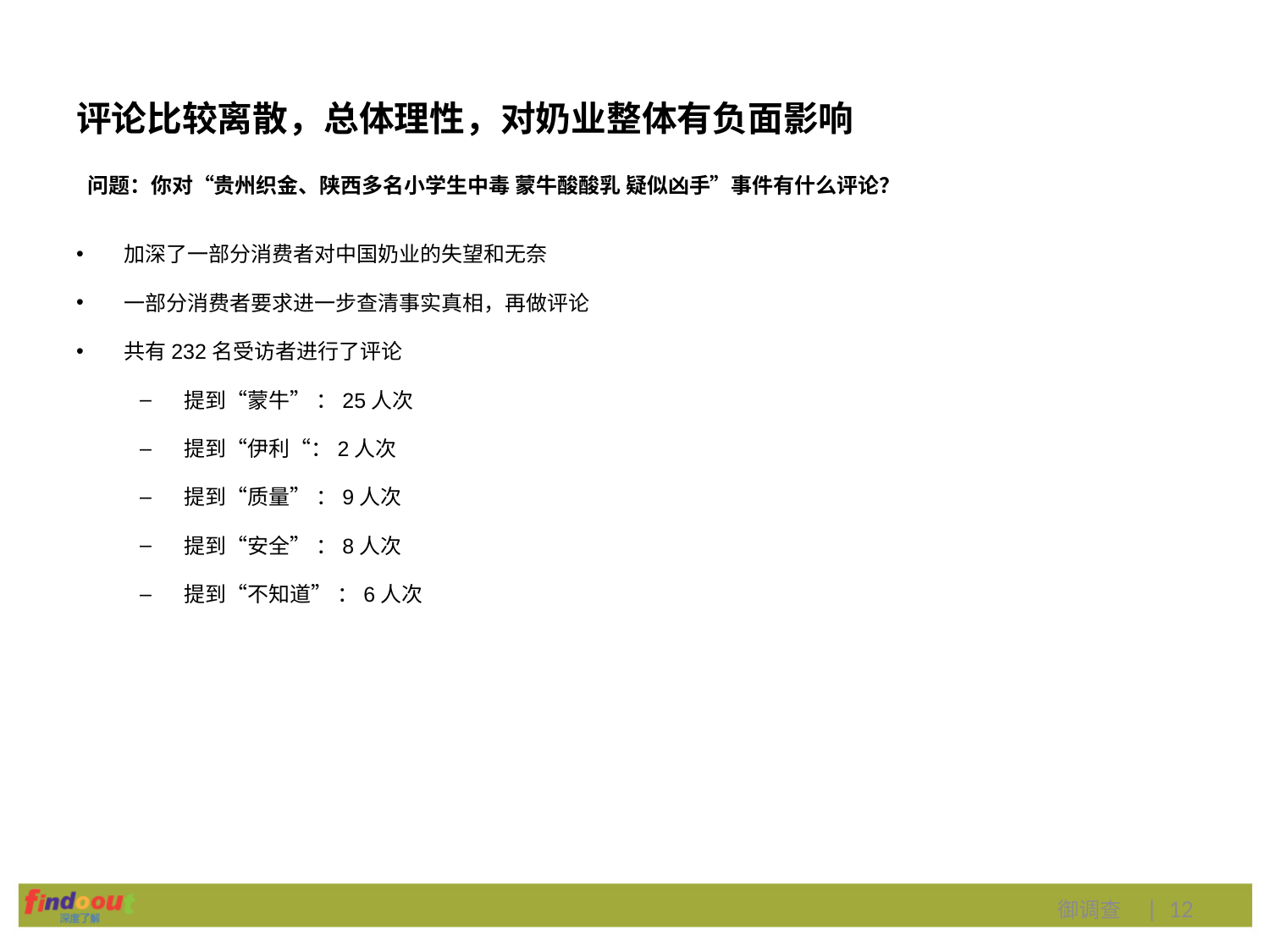

# 评论比较离散，总体理性，对奶业整体有负面影响
问题：你对“贵州织金、陕西多名小学生中毒 蒙牛酸酸乳 疑似凶手”事件有什么评论？
加深了一部分消费者对中国奶业的失望和无奈
一部分消费者要求进一步查清事实真相，再做评论
共有232名受访者进行了评论
提到“蒙牛” ：25人次
提到“伊利“：2人次
提到“质量” ：9人次
提到“安全” ：8人次
提到“不知道” ：6人次

御调查   |  12